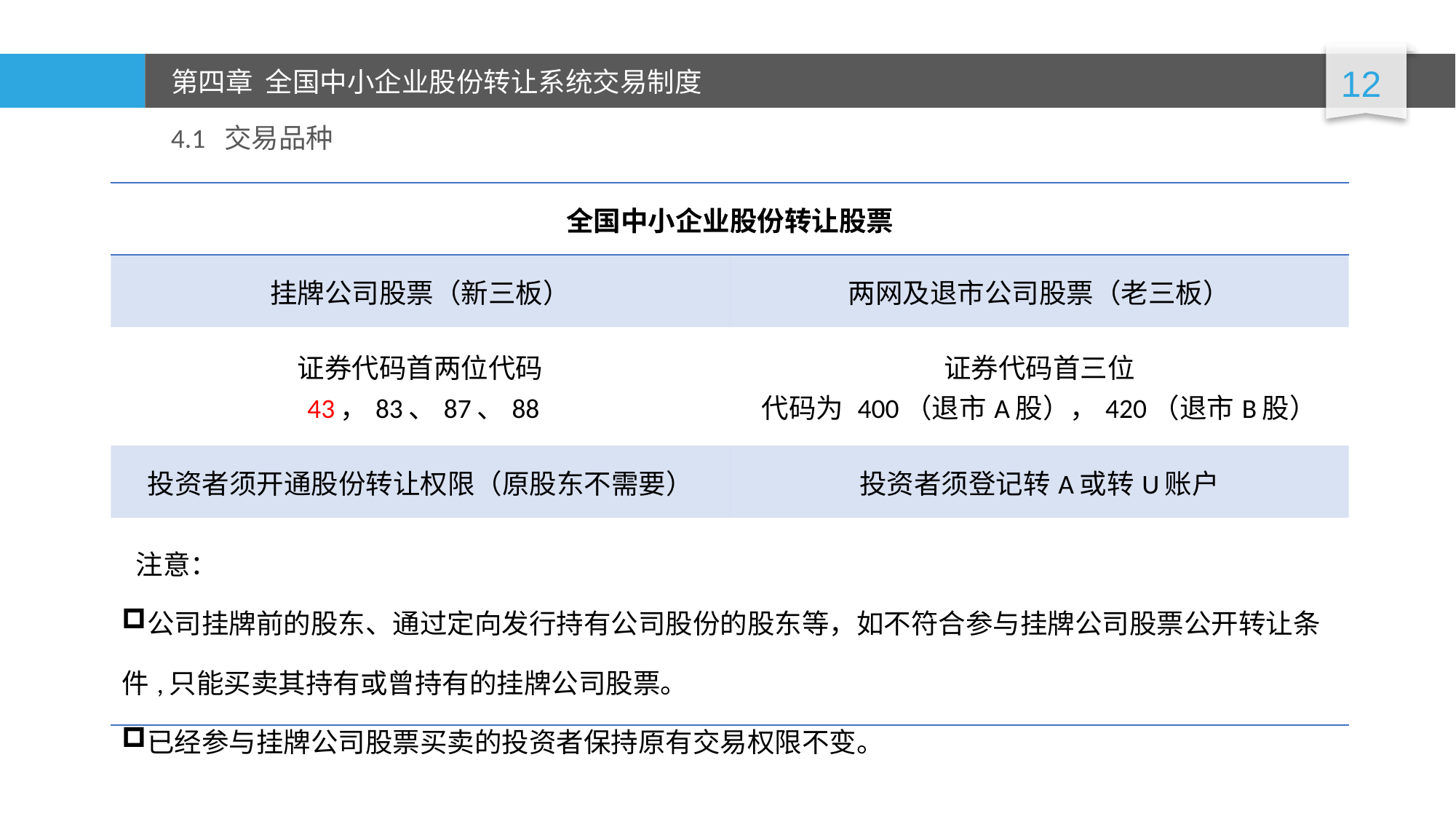

4.1  交易品种
| 全国中小企业股份转让股票 |  |
| --- | --- |
| 挂牌公司股票（新三板） | 两网及退市公司股票（老三板） |
| 证券代码首两位代码 43，83、87、88 | 证券代码首三位 代码为 400（退市A股），420（退市B股） |
| 投资者须开通股份转让权限（原股东不需要） | 投资者须登记转A或转U账户 |
| 注意： 公司挂牌前的股东、通过定向发行持有公司股份的股东等，如不符合参与挂牌公司股票公开转让条件,只能买卖其持有或曾持有的挂牌公司股票。 已经参与挂牌公司股票买卖的投资者保持原有交易权限不变。 |  |